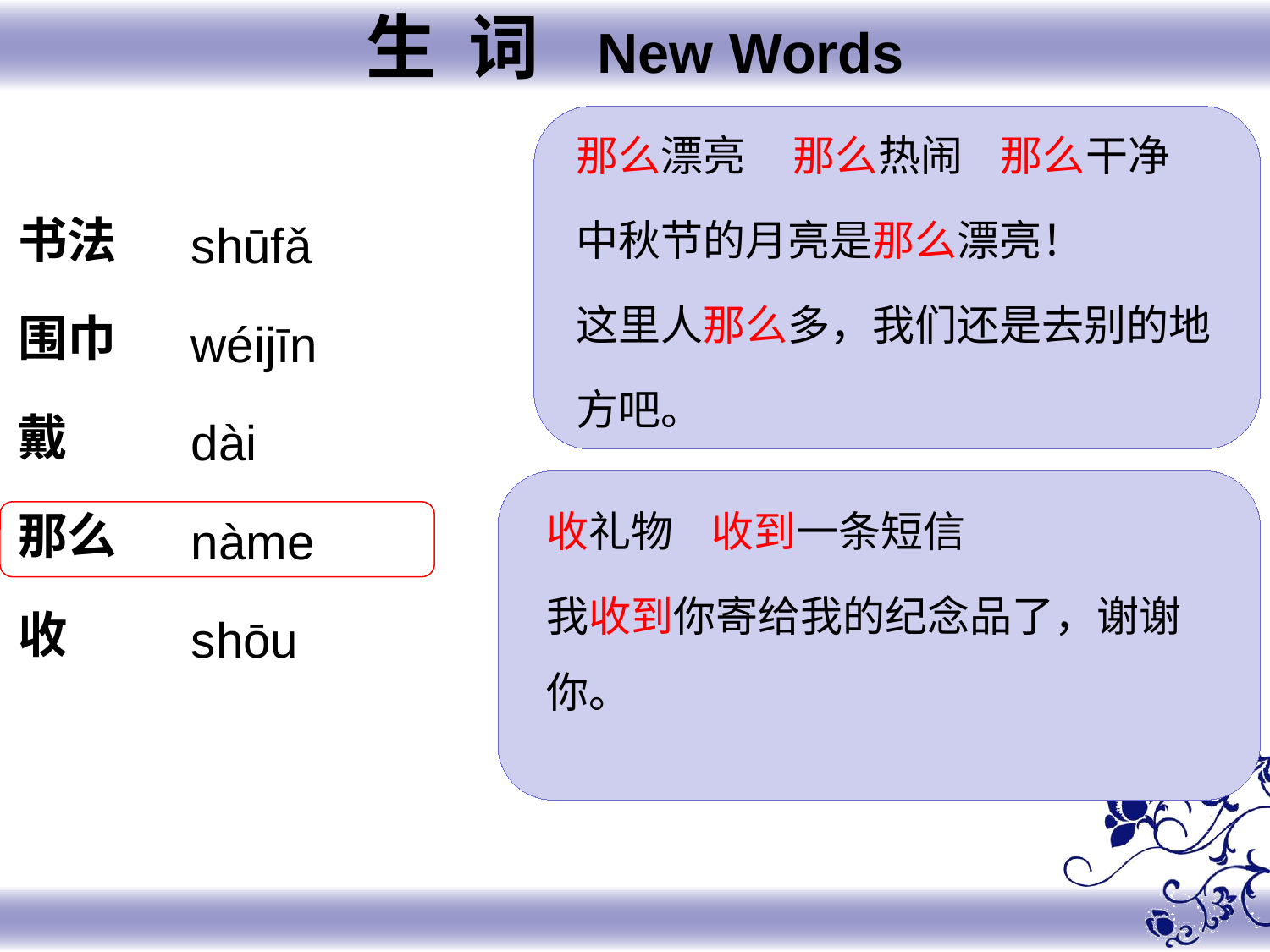

生  词   New Words
那么漂亮     那么热闹    那么干净
中秋节的月亮是那么漂亮！
这里人那么多，我们还是去别的地
方吧。

书法
围巾
戴
那么
收

shūfǎ
wéijīn
dài
nàme
shōu

收礼物    收到一条短信
我收到你寄给我的纪念品了，谢谢你。